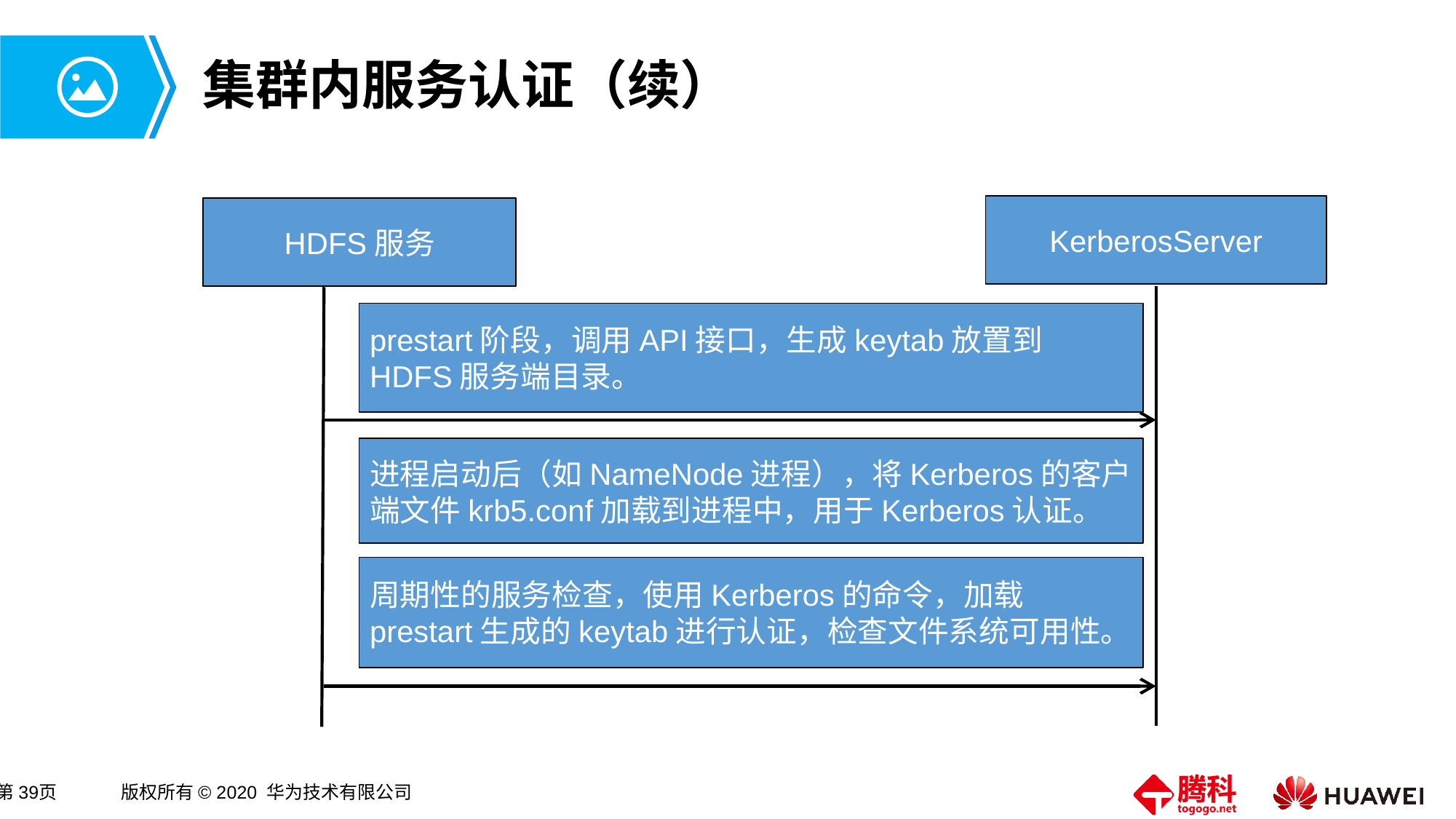

# 集群内服务认证（续）
KerberosServer
HDFS服务
prestart阶段，调用API接口，生成keytab放置到HDFS服务端目录。
进程启动后（如NameNode进程），将Kerberos的客户端文件krb5.conf加载到进程中，用于Kerberos认证。
周期性的服务检查，使用Kerberos的命令，加载prestart生成的keytab进行认证，检查文件系统可用性。